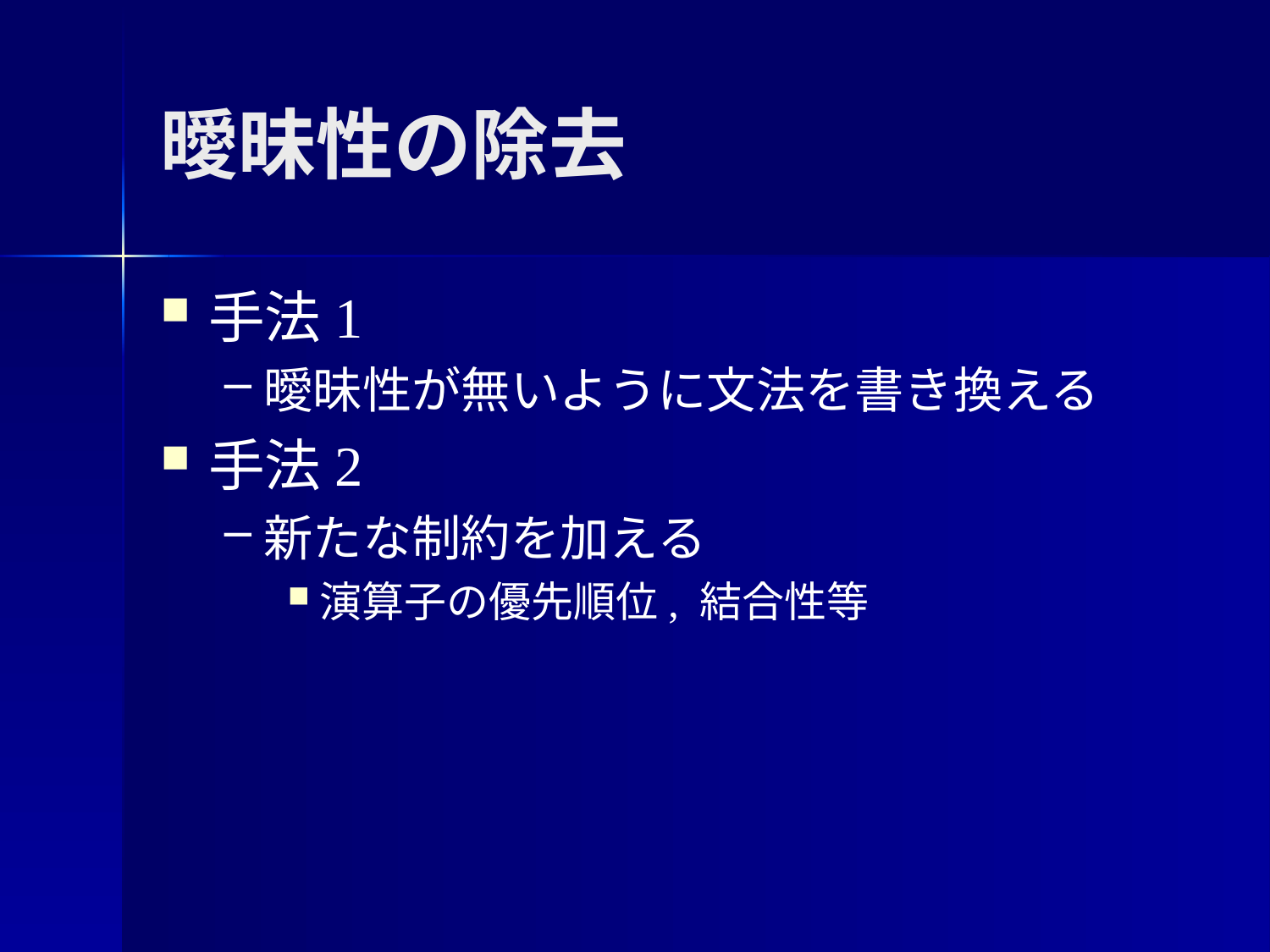

# 曖昧性の除去
手法1
曖昧性が無いように文法を書き換える
手法2
新たな制約を加える
演算子の優先順位, 結合性等